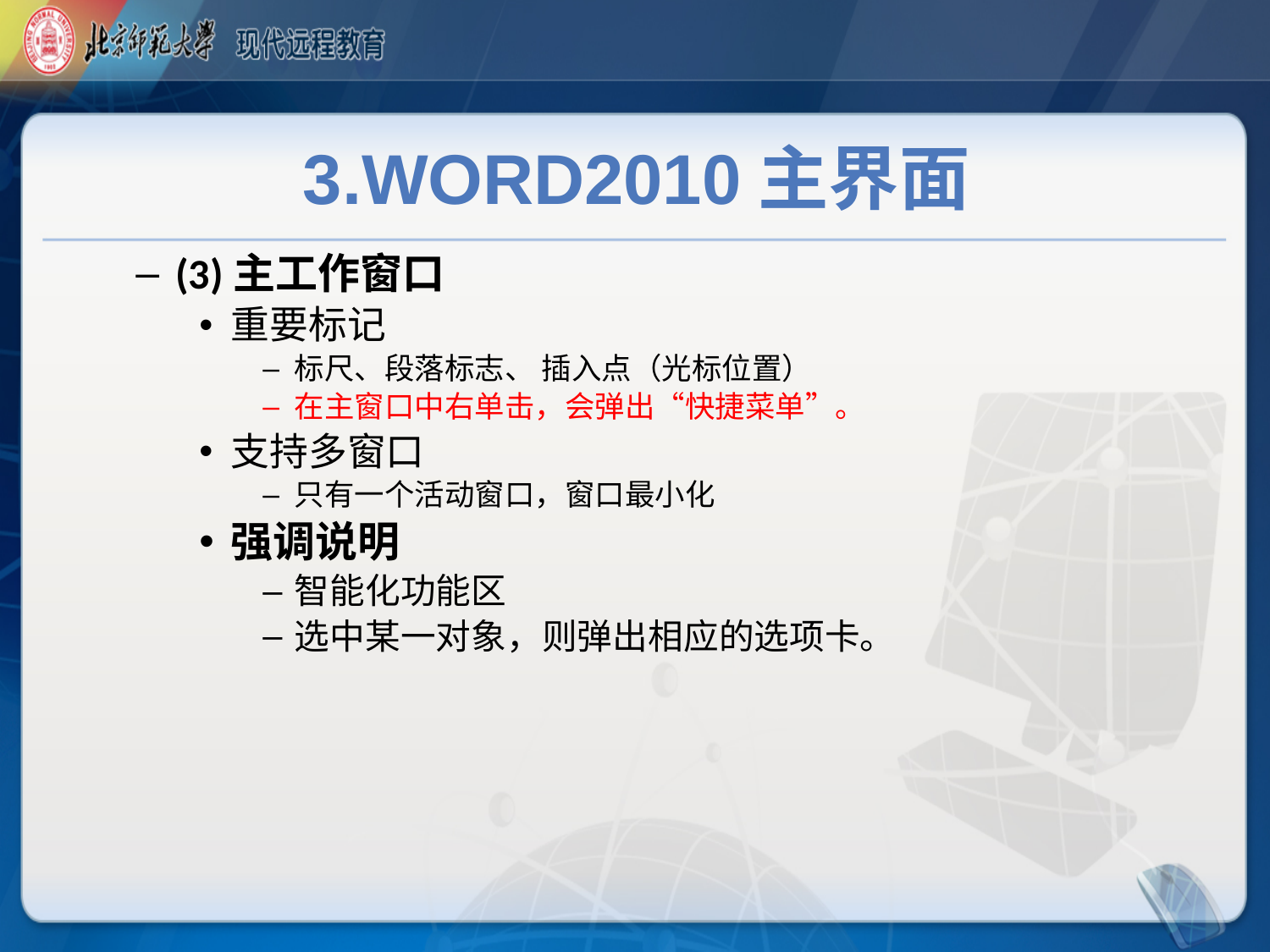

# 3.Word2010主界面
(3)主工作窗口
重要标记
标尺、段落标志、 插入点（光标位置）
在主窗口中右单击，会弹出“快捷菜单”。
支持多窗口
只有一个活动窗口，窗口最小化
强调说明
智能化功能区
选中某一对象，则弹出相应的选项卡。